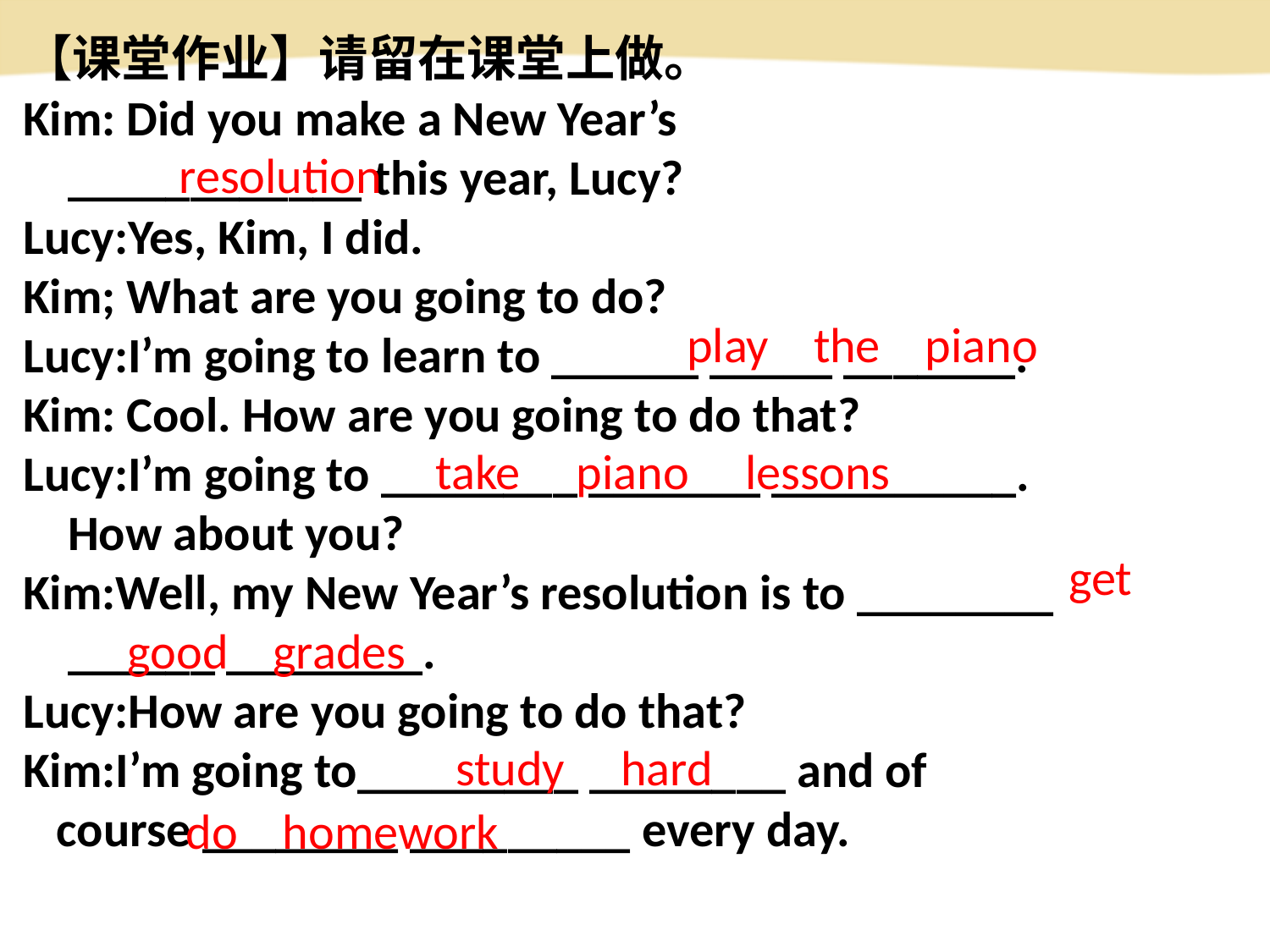

【课堂作业】请留在课堂上做。
Kim: Did you make a New Year’s
    ____________ this year, Lucy?
Lucy:Yes, Kim, I did.
Kim; What are you going to do?
Lucy:I’m going to learn to ______ _____ _______.
Kim: Cool. How are you going to do that?
Lucy:I’m going to ________ _______ __________.
    How about you?
Kim:Well, my New Year’s resolution is to ________
    ______ ________.
Lucy:How are you going to do that?
Kim:I’m going to_________ ________ and of
   course ________ _________ every day.
resolution
play    the    piano
    take     piano     lessons
 get
  good    grades

  study     hard
           do    homework